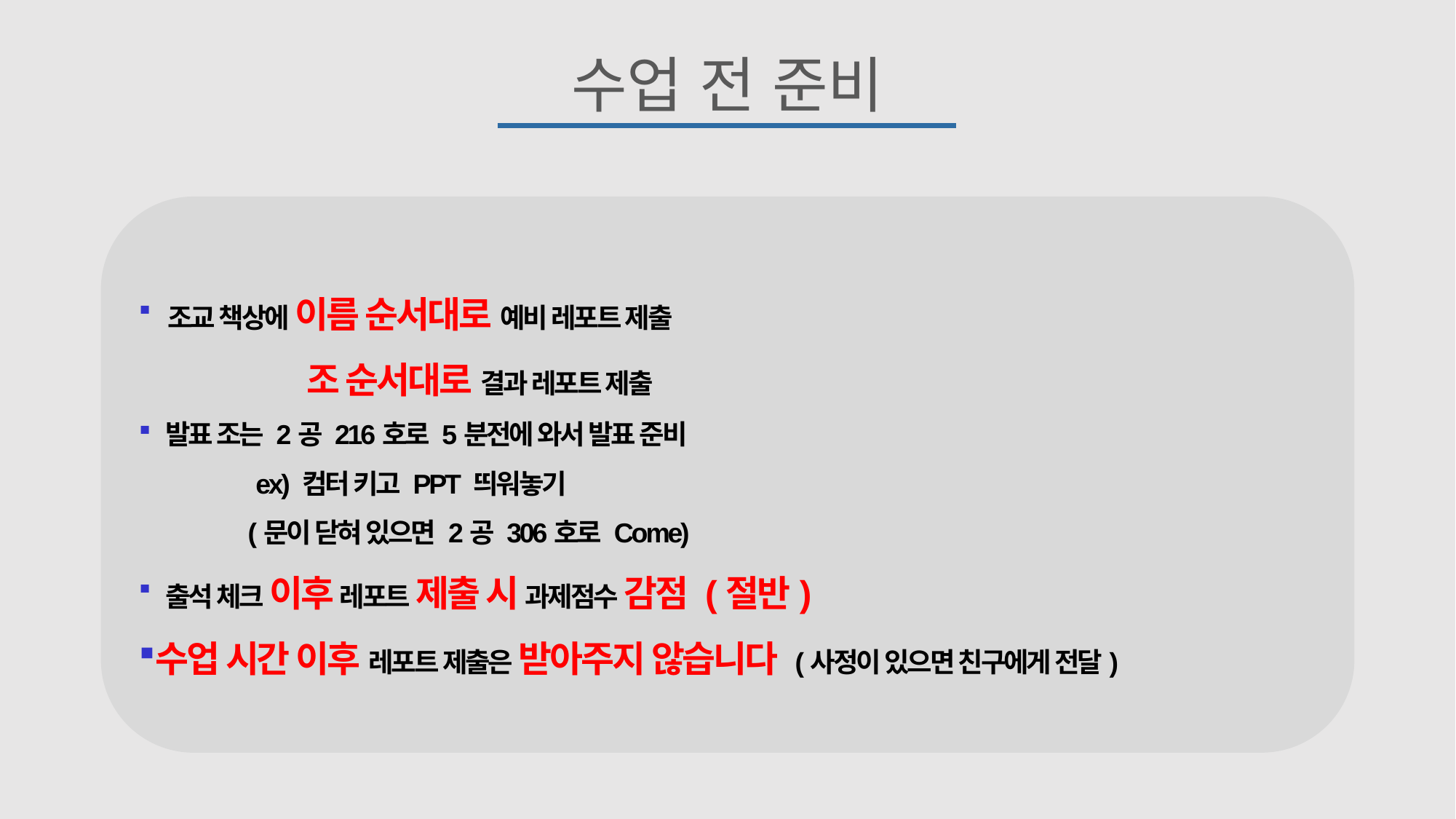

수업 전 준비
  조교 책상에 이름 순서대로 예비 레포트 제출
	      조 순서대로 결과 레포트 제출
 발표 조는 2공 216호로 5분전에 와서 발표 준비
	 ex) 컴터 키고 PPT 띄워놓기
	(문이 닫혀 있으면 2공 306호로 Come)
 출석 체크 이후 레포트 제출 시 과제점수 감점 (절반)
수업 시간 이후 레포트 제출은 받아주지 않습니다 (사정이 있으면 친구에게 전달)